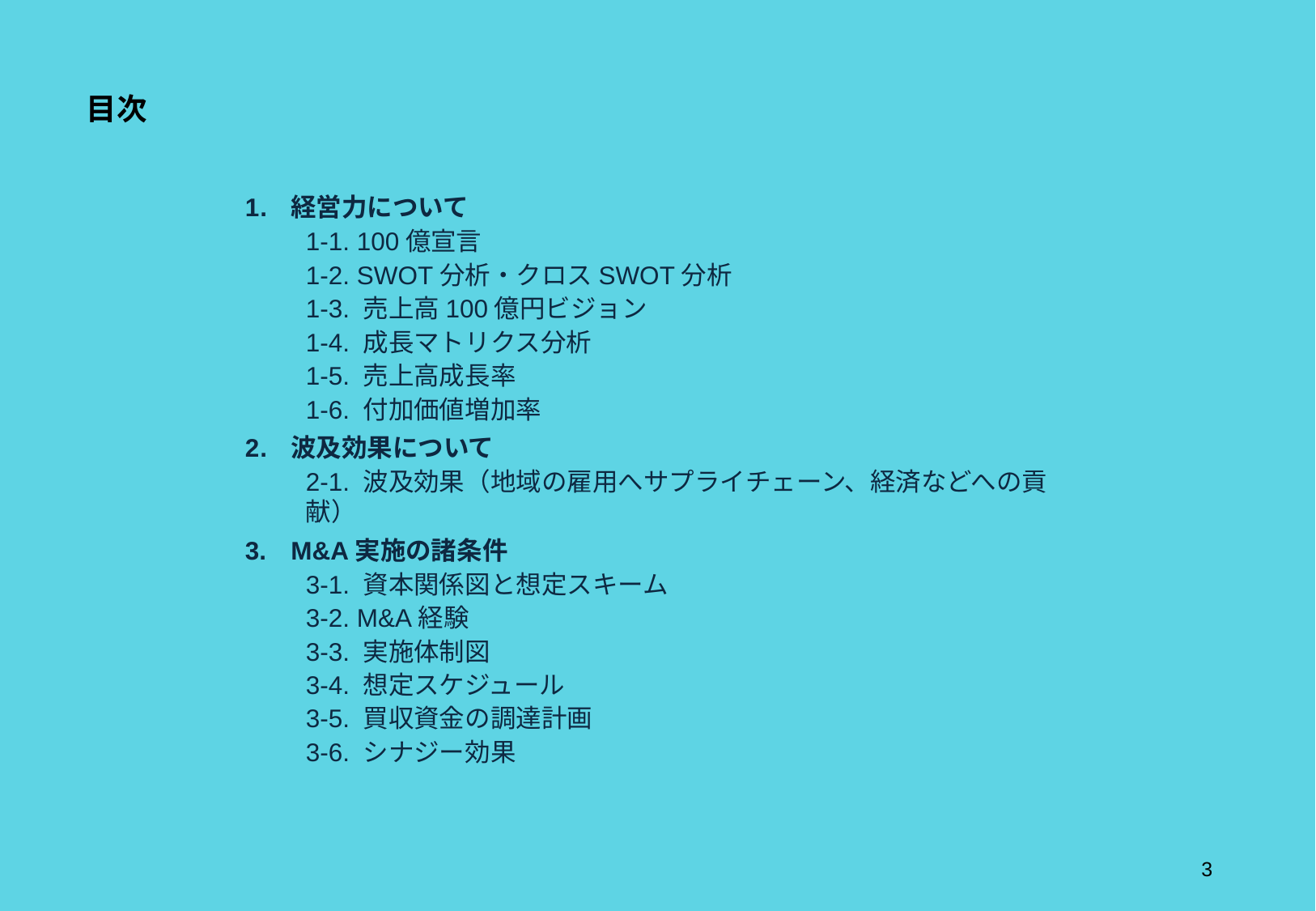

目次
経営力について
1-1. 100億宣言
1-2. SWOT分析・クロスSWOT分析
1-3. 売上高100億円ビジョン
1-4. 成長マトリクス分析
1-5. 売上高成長率
1-6. 付加価値増加率
波及効果について
2-1. 波及効果（地域の雇用へサプライチェーン、経済などへの貢献）
M&A実施の諸条件
3-1. 資本関係図と想定スキーム
3-2. M&A経験
3-3. 実施体制図
3-4. 想定スケジュール
3-5. 買収資金の調達計画
3-6. シナジー効果
3